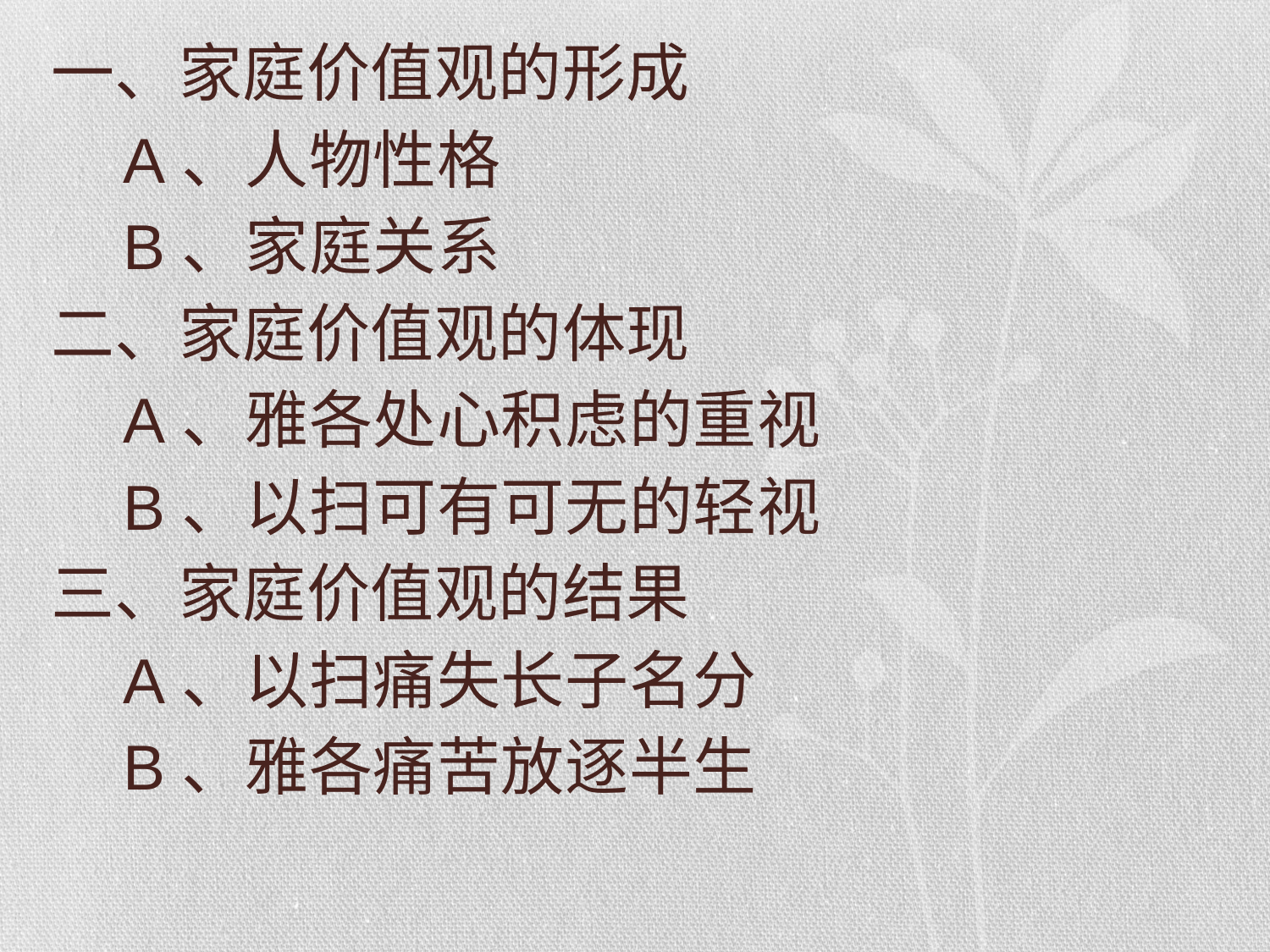

一、家庭价值观的形成
    A、人物性格
    B、家庭关系
二、家庭价值观的体现
    A、雅各处心积虑的重视
    B、以扫可有可无的轻视
三、家庭价值观的结果
    A、以扫痛失长子名分
    B、雅各痛苦放逐半生